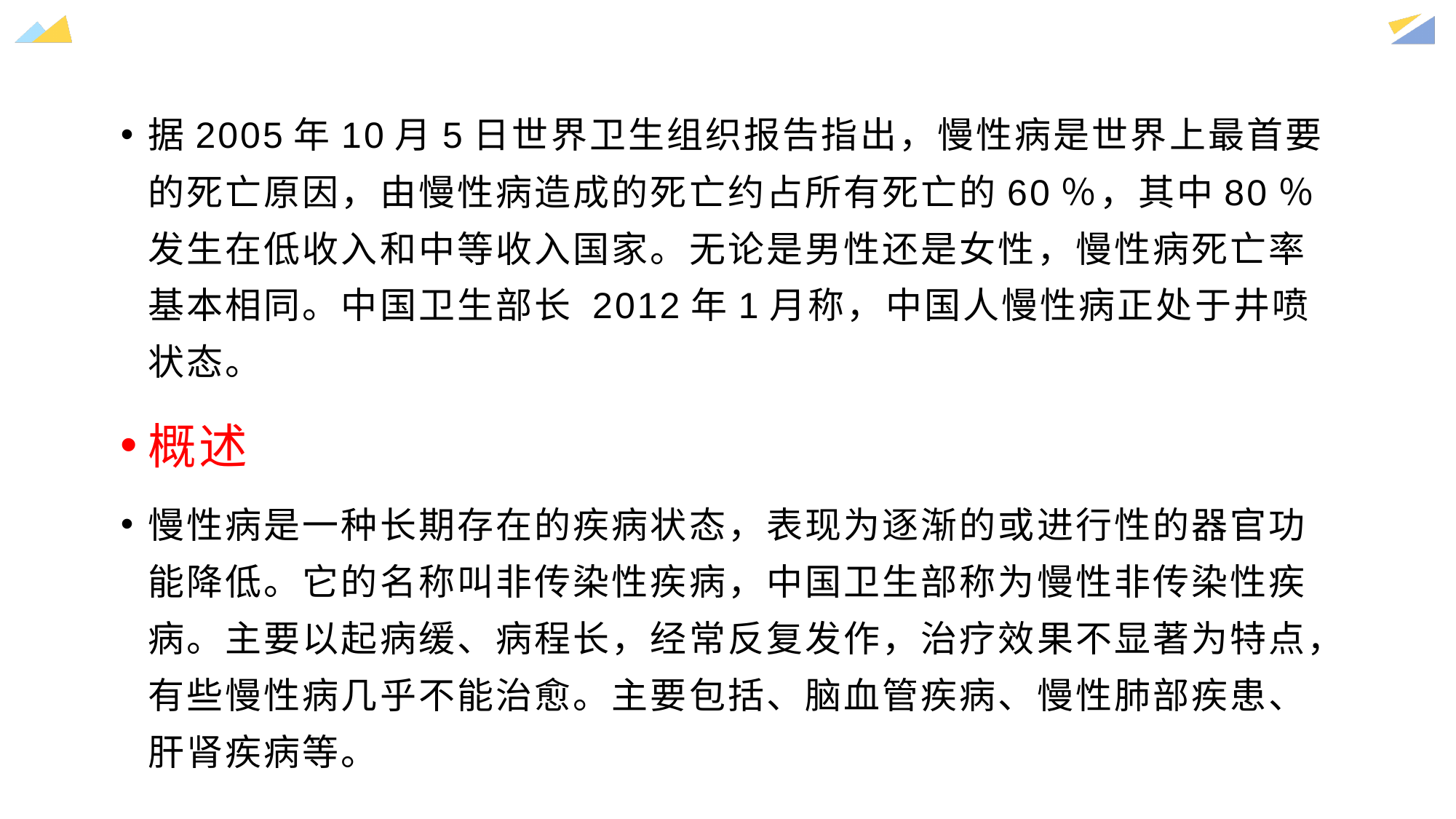

据2005年10月5日世界卫生组织报告指出，慢性病是世界上最首要的死亡原因，由慢性病造成的死亡约占所有死亡的60％，其中80％发生在低收入和中等收入国家。无论是男性还是女性，慢性病死亡率基本相同。中国卫生部长 2012年1月称，中国人慢性病正处于井喷状态。
概述
慢性病是一种长期存在的疾病状态，表现为逐渐的或进行性的器官功能降低。它的名称叫非传染性疾病，中国卫生部称为慢性非传染性疾病。主要以起病缓、病程长，经常反复发作，治疗效果不显著为特点，有些慢性病几乎不能治愈。主要包括、脑血管疾病、慢性肺部疾患、肝肾疾病等。